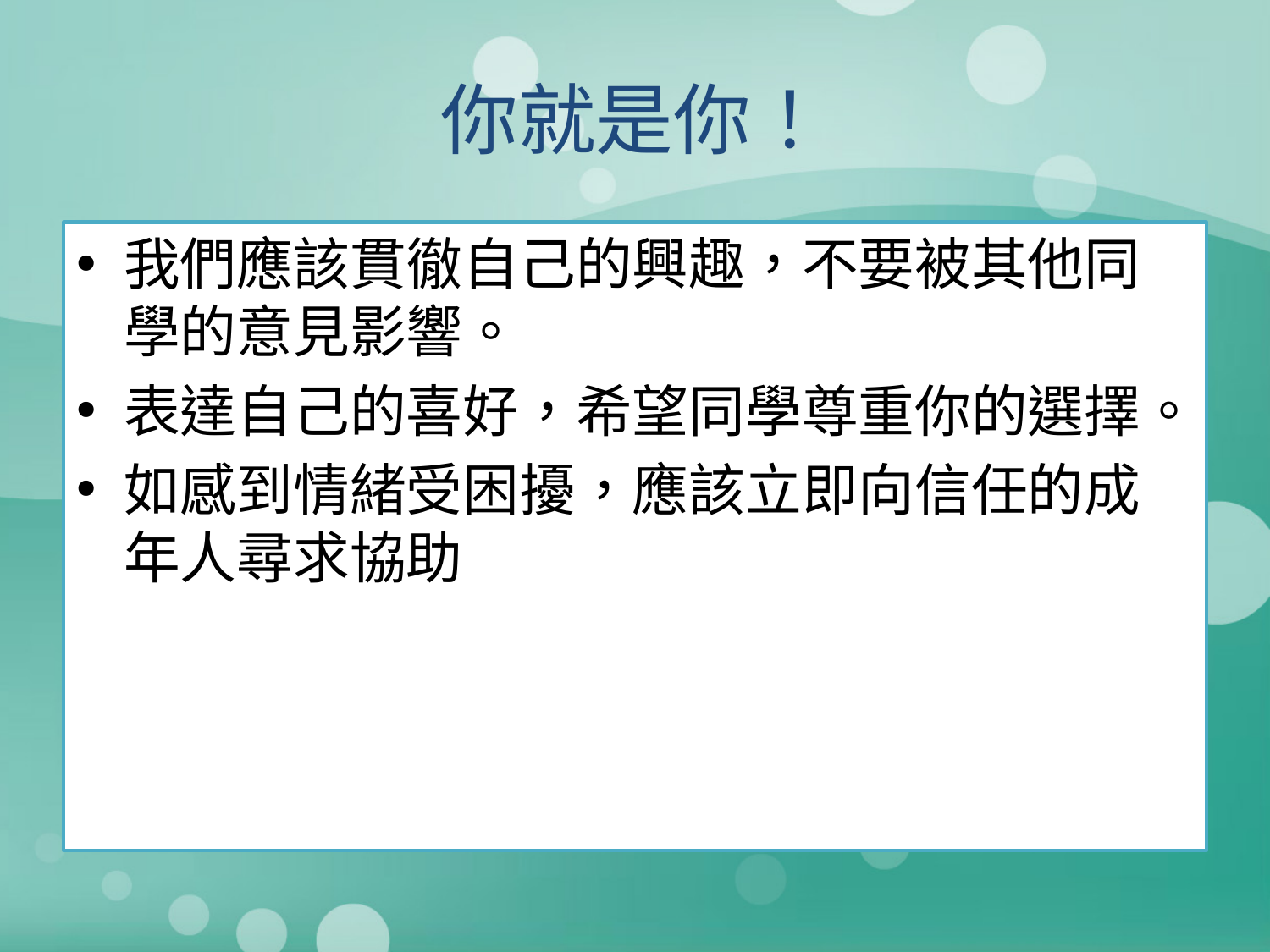

# 你就是你！
我們應該貫徹自己的興趣，不要被其他同學的意見影響。
表達自己的喜好，希望同學尊重你的選擇。
如感到情緒受困擾，應該立即向信任的成年人尋求協助